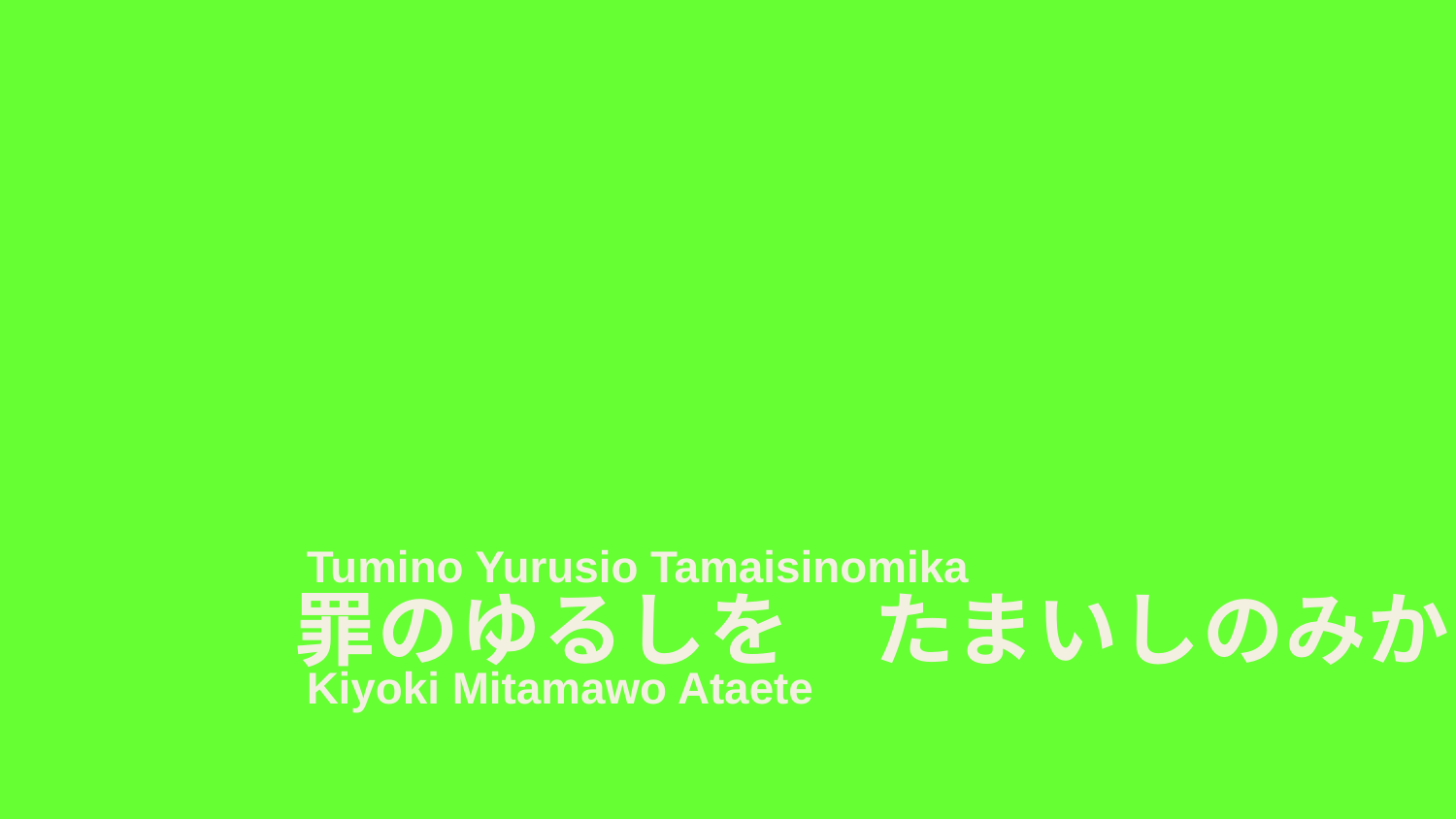

Tumino Yurusio Tamaisinomika

Kiyoki Mitamawo Ataete
罪のゆるしを　たまいしのみか
清きみたまを　与えて